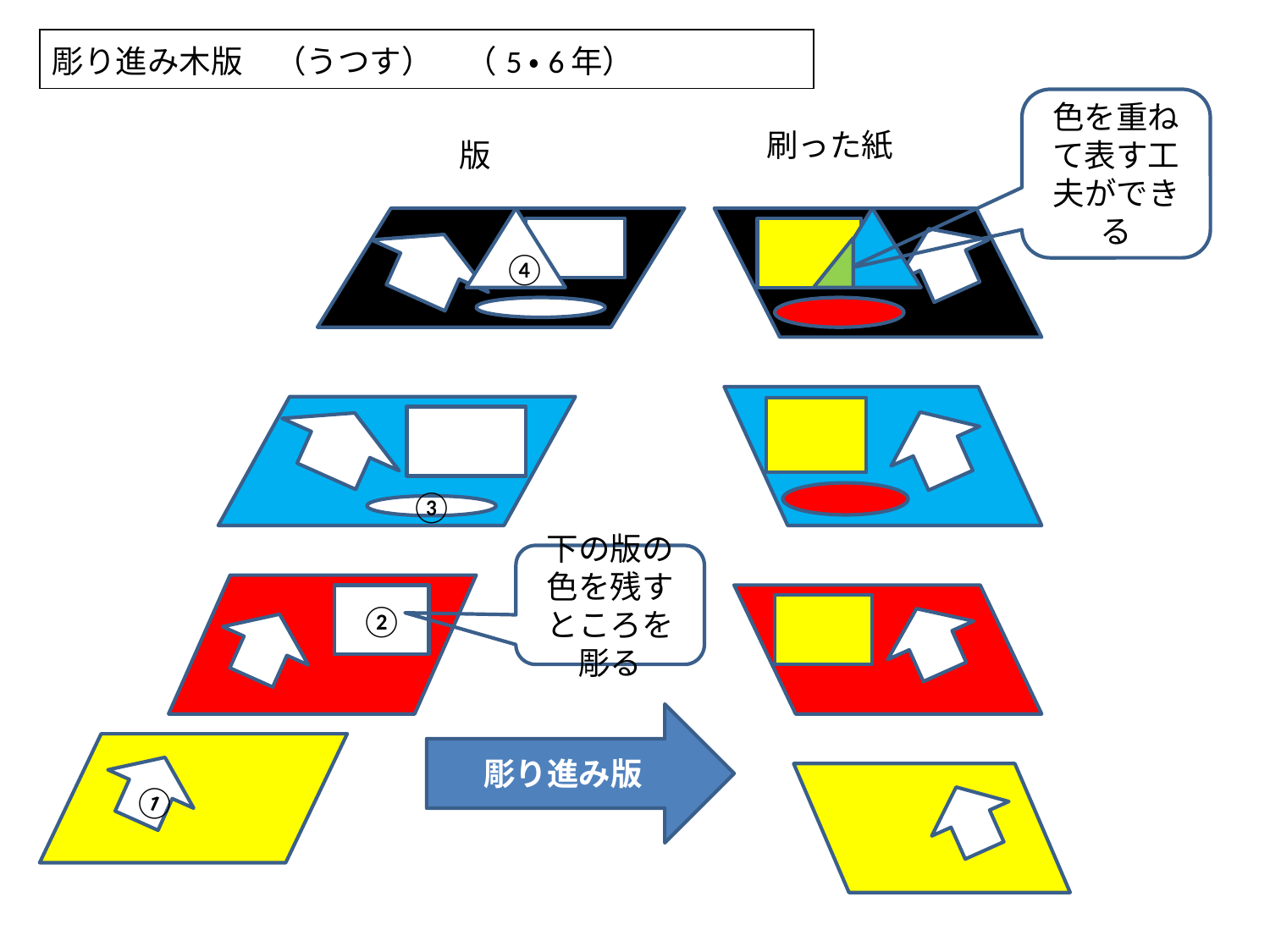

| 彫り進み木版　（うつす）　（5・6年） |
| --- |
色を重ねて表す工夫ができる
刷った紙
版

④

③
下の版の色を残すところを彫る

②

彫り進み版

①